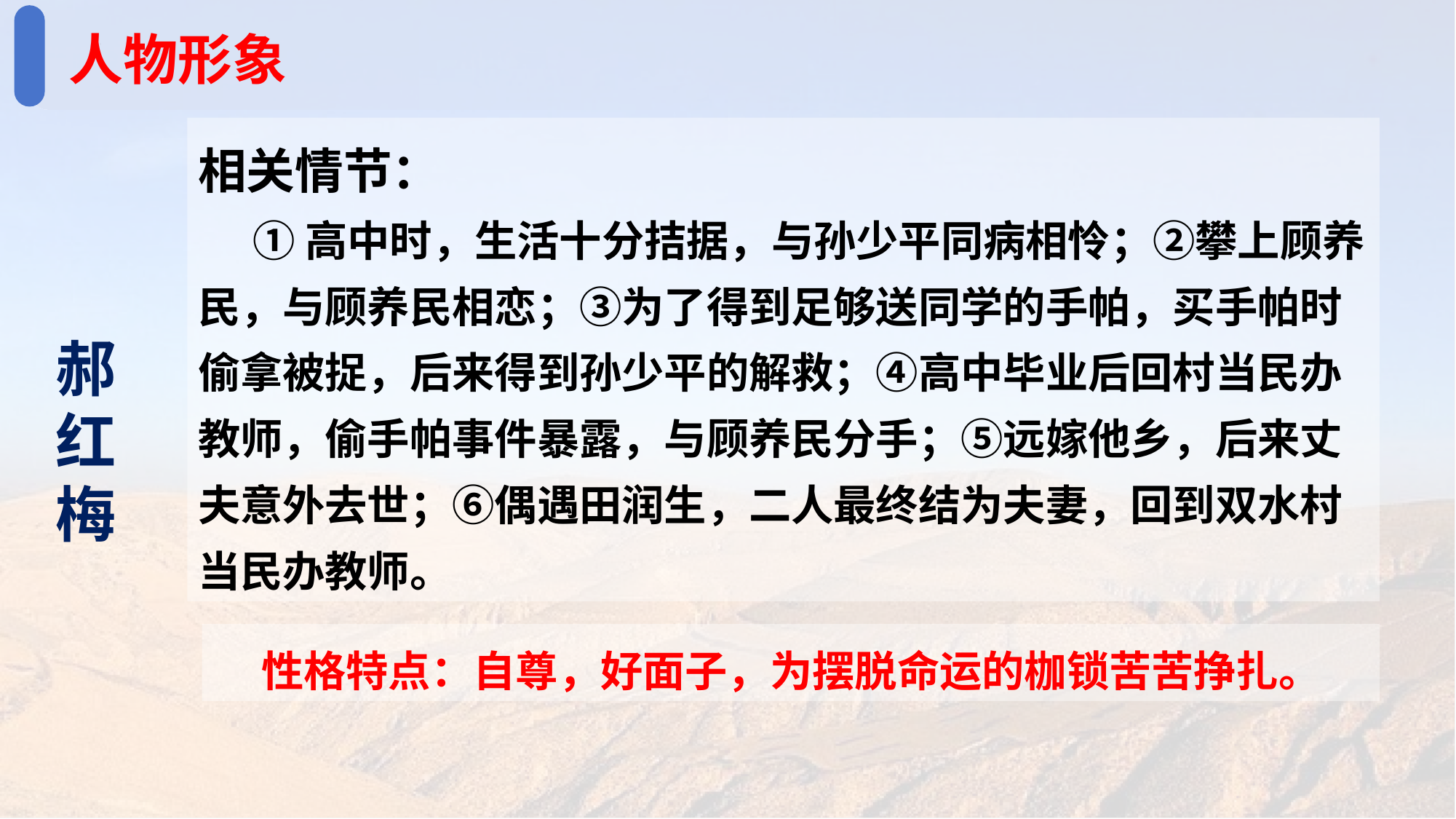

人物形象
相关情节：
①高中时，生活十分拮据，与孙少平同病相怜；②攀上顾养民，与顾养民相恋；③为了得到足够送同学的手帕，买手帕时偷拿被捉，后来得到孙少平的解救；④高中毕业后回村当民办教师，偷手帕事件暴露，与顾养民分手；⑤远嫁他乡，后来丈夫意外去世；⑥偶遇田润生，二人最终结为夫妻，回到双水村当民办教师。
郝红梅
    性格特点：自尊，好面子，为摆脱命运的枷锁苦苦挣扎。